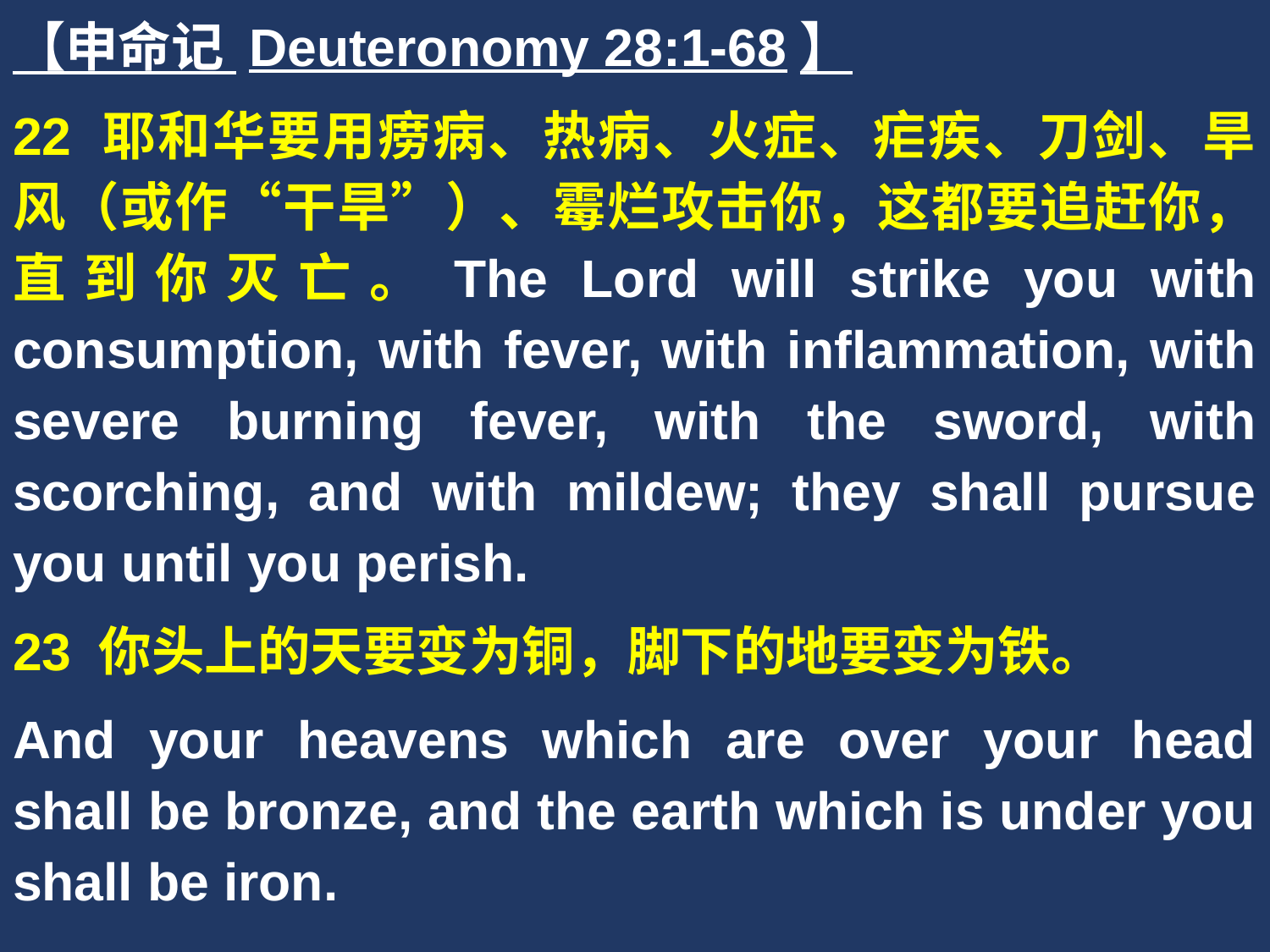

【申命记 Deuteronomy 28:1-68】
22 耶和华要用痨病、热病、火症、疟疾、刀剑、旱风（或作“干旱”）、霉烂攻击你，这都要追赶你，直到你灭亡。The Lord will strike you with consumption, with fever, with inflammation, with severe burning fever, with the sword, with scorching, and with mildew; they shall pursue you until you perish.
23 你头上的天要变为铜，脚下的地要变为铁。
And your heavens which are over your head shall be bronze, and the earth which is under you shall be iron.